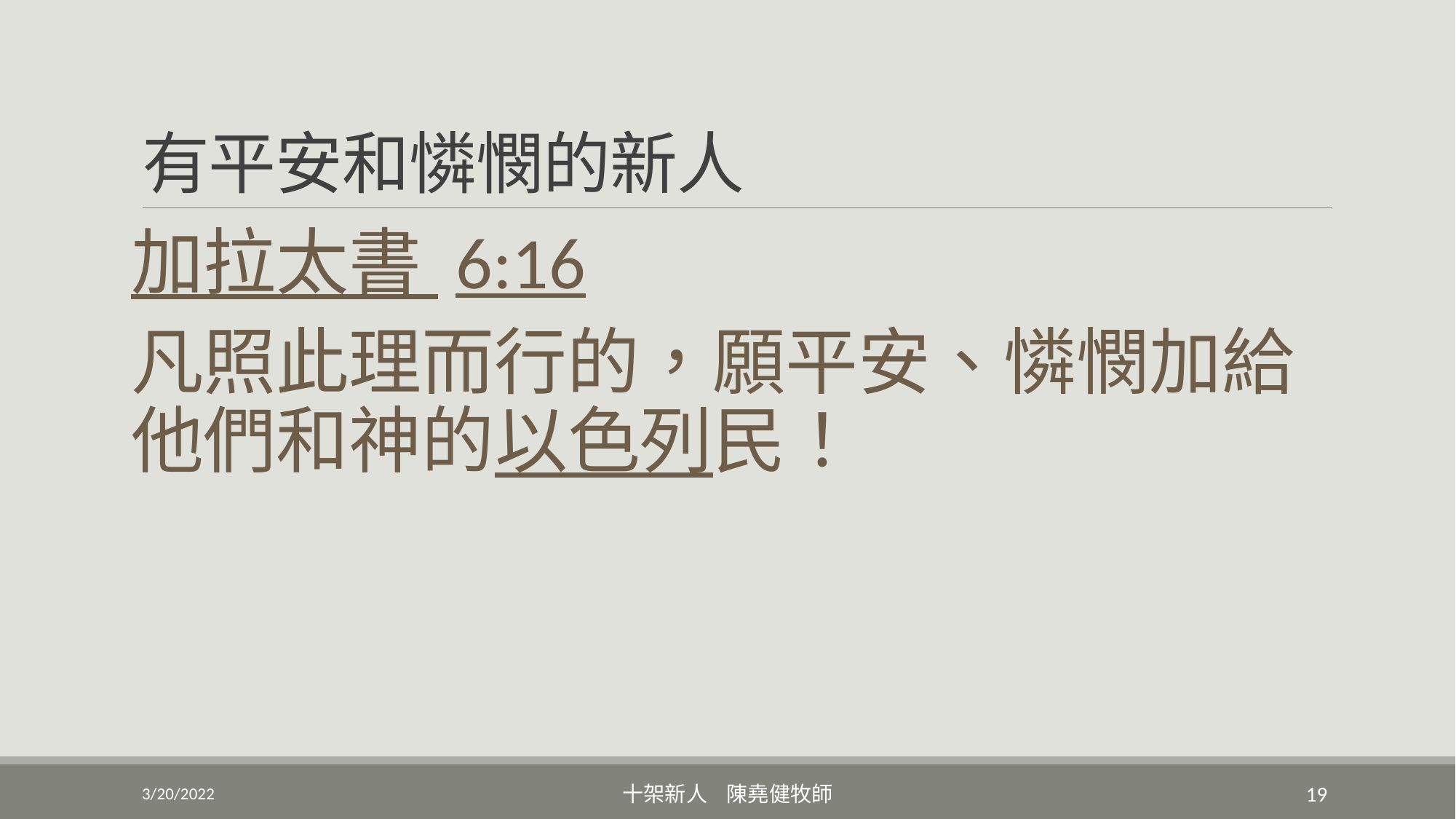

# 有平安和憐憫的新人
加拉太書 6:16
凡照此理而行的，願平安、憐憫加給他們和神的以色列民！

3/20/2022
十架新人    陳堯健牧師
19